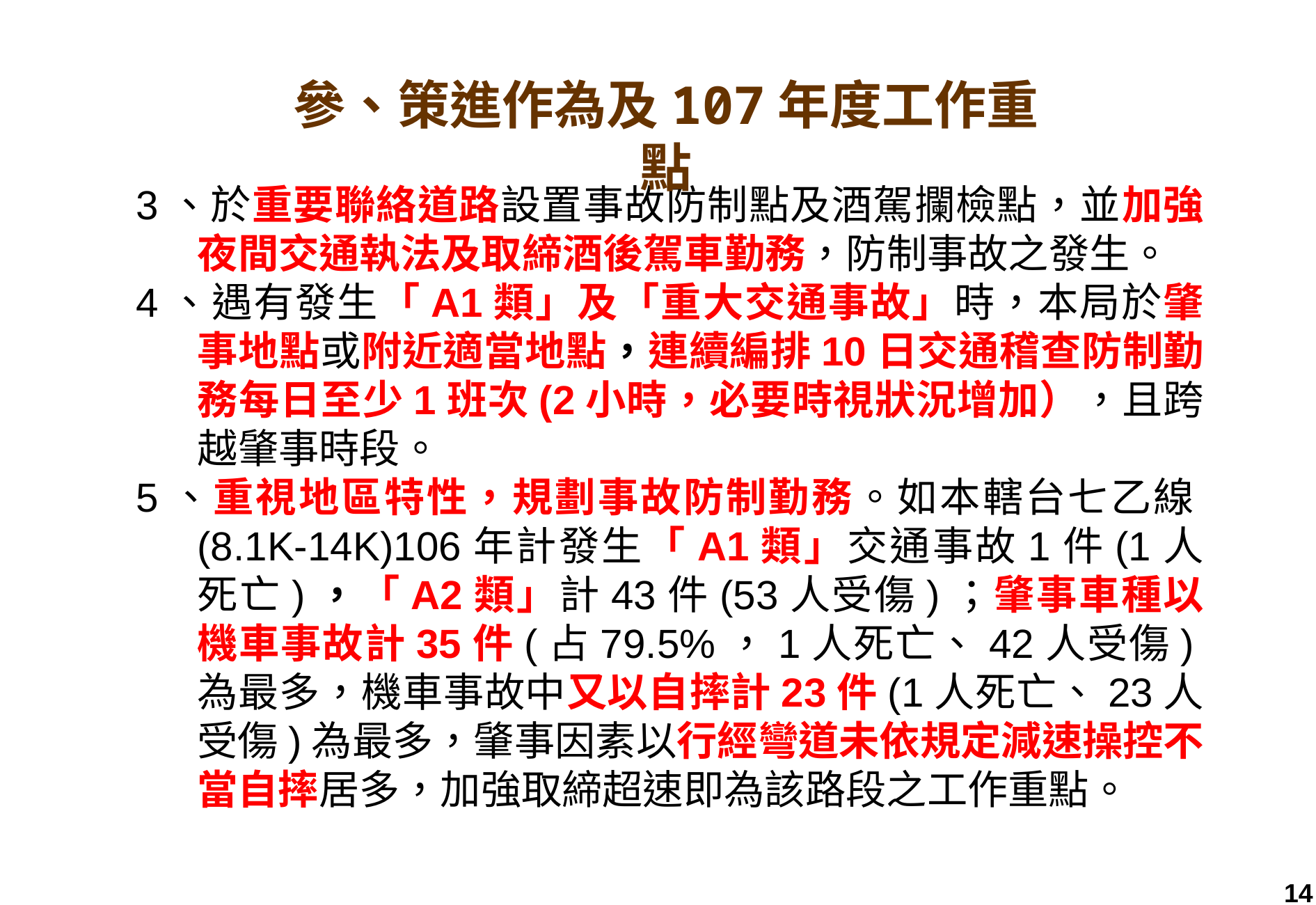

參、策進作為及107年度工作重點

3、於重要聯絡道路設置事故防制點及酒駕攔檢點，並加強夜間交通執法及取締酒後駕車勤務，防制事故之發生。
4、遇有發生「A1類」及「重大交通事故」時，本局於肇事地點或附近適當地點，連續編排10日交通稽查防制勤務每日至少1班次(2小時，必要時視狀況增加），且跨越肇事時段。
5、重視地區特性，規劃事故防制勤務。如本轄台七乙線(8.1K-14K)106年計發生「A1類」交通事故1件(1人死亡)，「A2類」計43件(53人受傷)；肇事車種以機車事故計35件(占79.5%，1人死亡、42人受傷)為最多，機車事故中又以自摔計23件(1人死亡、23人受傷)為最多，肇事因素以行經彎道未依規定減速操控不當自摔居多，加強取締超速即為該路段之工作重點。
14